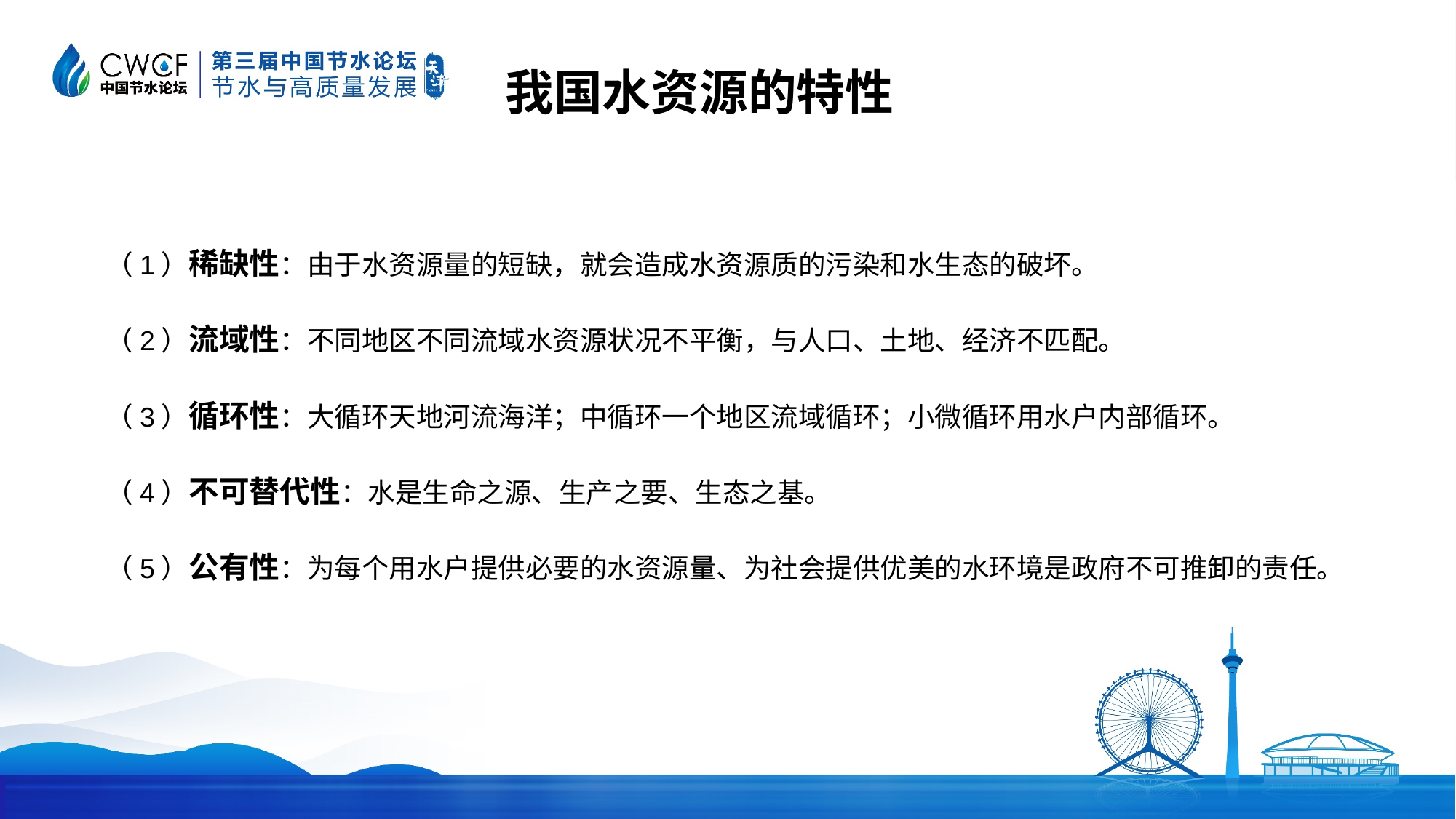

我国水资源的特性
（1）稀缺性：由于水资源量的短缺，就会造成水资源质的污染和水生态的破坏。
（2）流域性：不同地区不同流域水资源状况不平衡，与人口、土地、经济不匹配。
（3）循环性：大循环天地河流海洋；中循环一个地区流域循环；小微循环用水户内部循环。
（4）不可替代性：水是生命之源、生产之要、生态之基。
（5）公有性：为每个用水户提供必要的水资源量、为社会提供优美的水环境是政府不可推卸的责任。